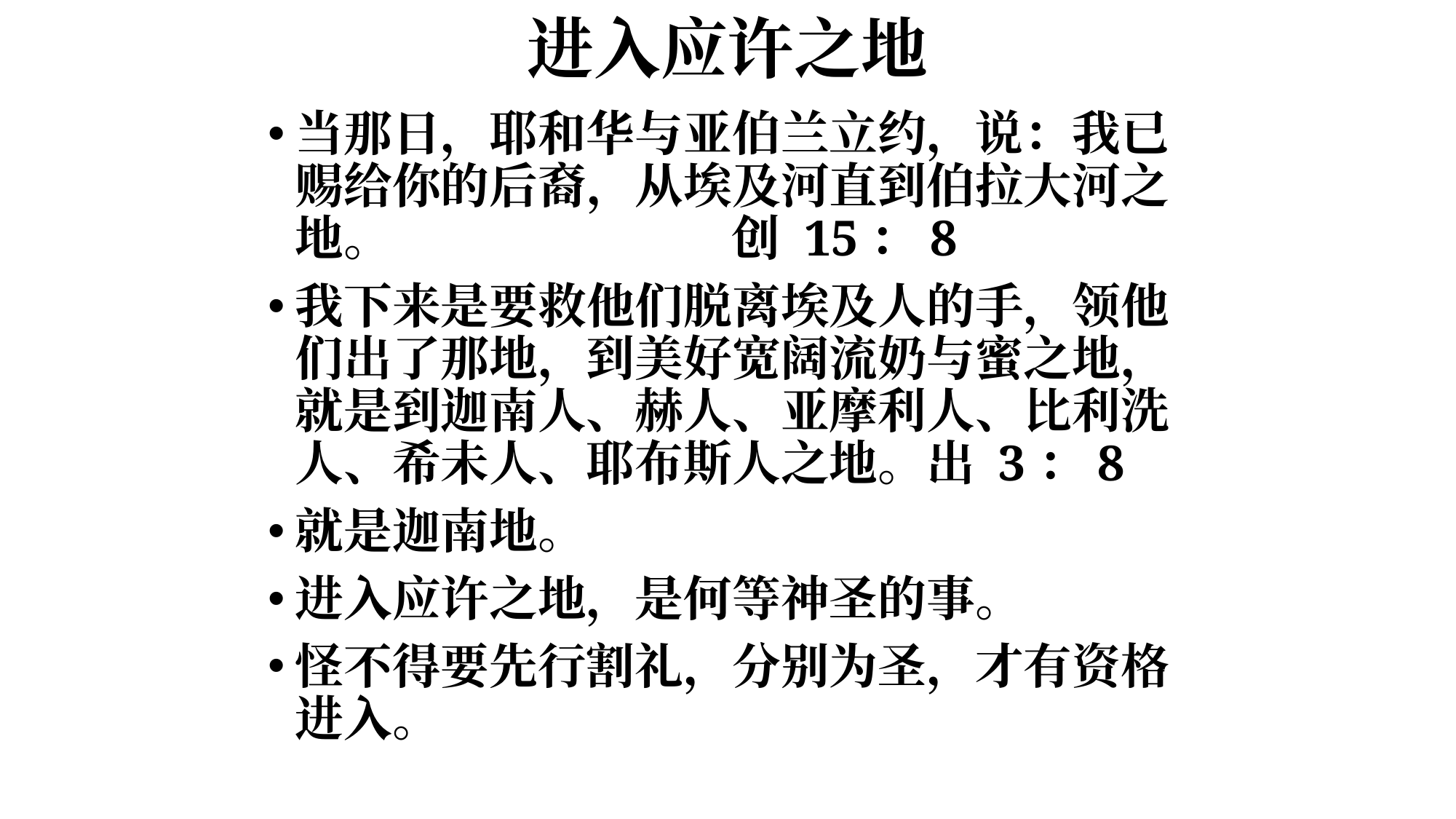

# 进入应许之地
当那日，耶和华与亚伯兰立约，说：我已赐给你的后裔，从埃及河直到伯拉大河之地。				创 15：8
我下来是要救他们脱离埃及人的手，领他们出了那地，到美好宽阔流奶与蜜之地，就是到迦南人、赫人、亚摩利人、比利洗人、希未人、耶布斯人之地。出 3：8
就是迦南地。
进入应许之地，是何等神圣的事。
怪不得要先行割礼，分别为圣，才有资格进入。